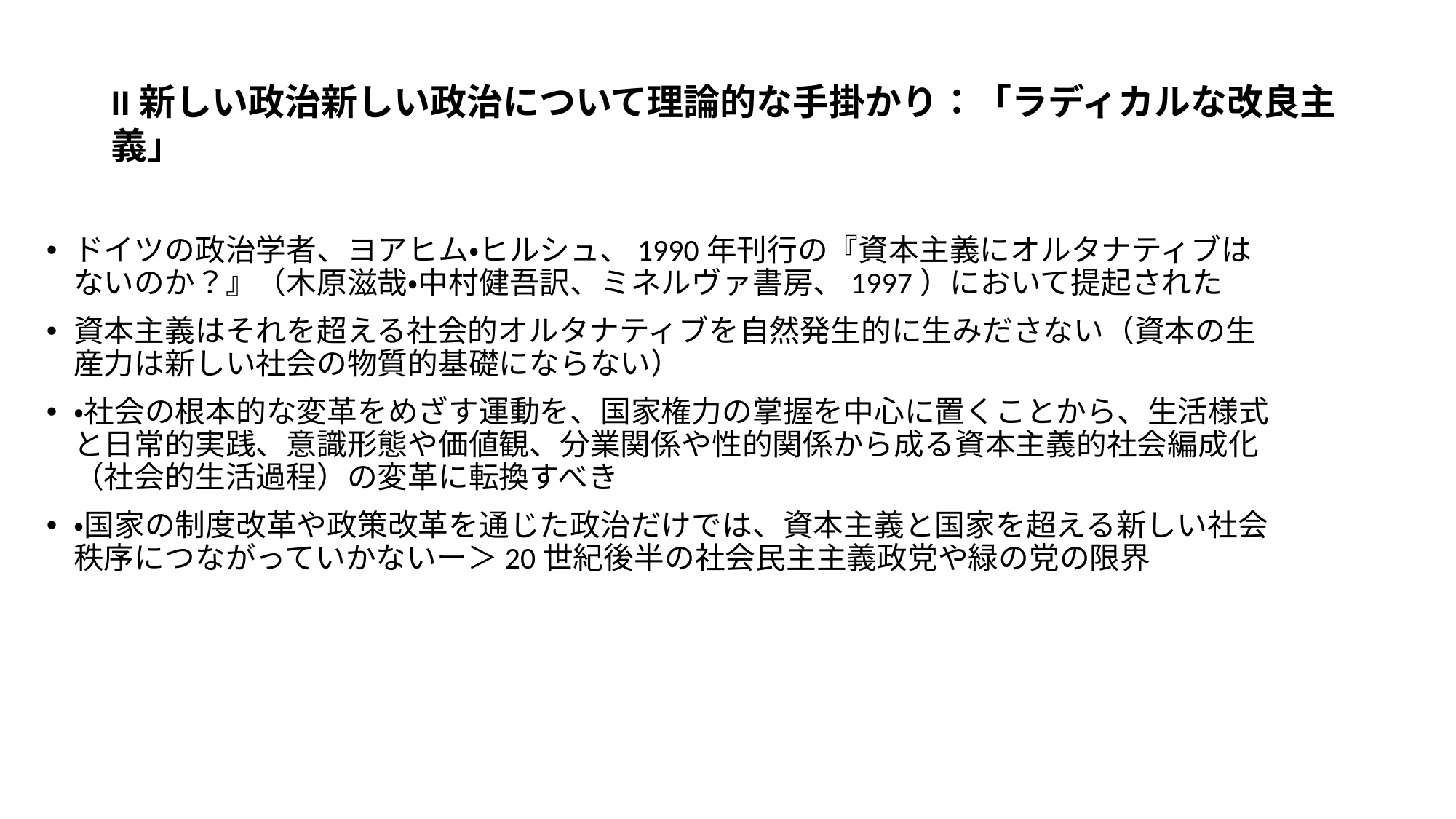

# II新しい政治新しい政治について理論的な手掛かり：「ラディカルな改良主義」
ドイツの政治学者、ヨアヒム・ヒルシュ、1990年刊行の『資本主義にオルタナティブはないのか？』（木原滋哉・中村健吾訳、ミネルヴァ書房、1997）において提起された
資本主義はそれを超える社会的オルタナティブを自然発生的に生みださない（資本の生産力は新しい社会の物質的基礎にならない）
・社会の根本的な変革をめざす運動を、国家権力の掌握を中心に置くことから、生活様式と日常的実践、意識形態や価値観、分業関係や性的関係から成る資本主義的社会編成化（社会的生活過程）の変革に転換すべき
・国家の制度改革や政策改革を通じた政治だけでは、資本主義と国家を超える新しい社会秩序につながっていかないー＞20世紀後半の社会民主主義政党や緑の党の限界